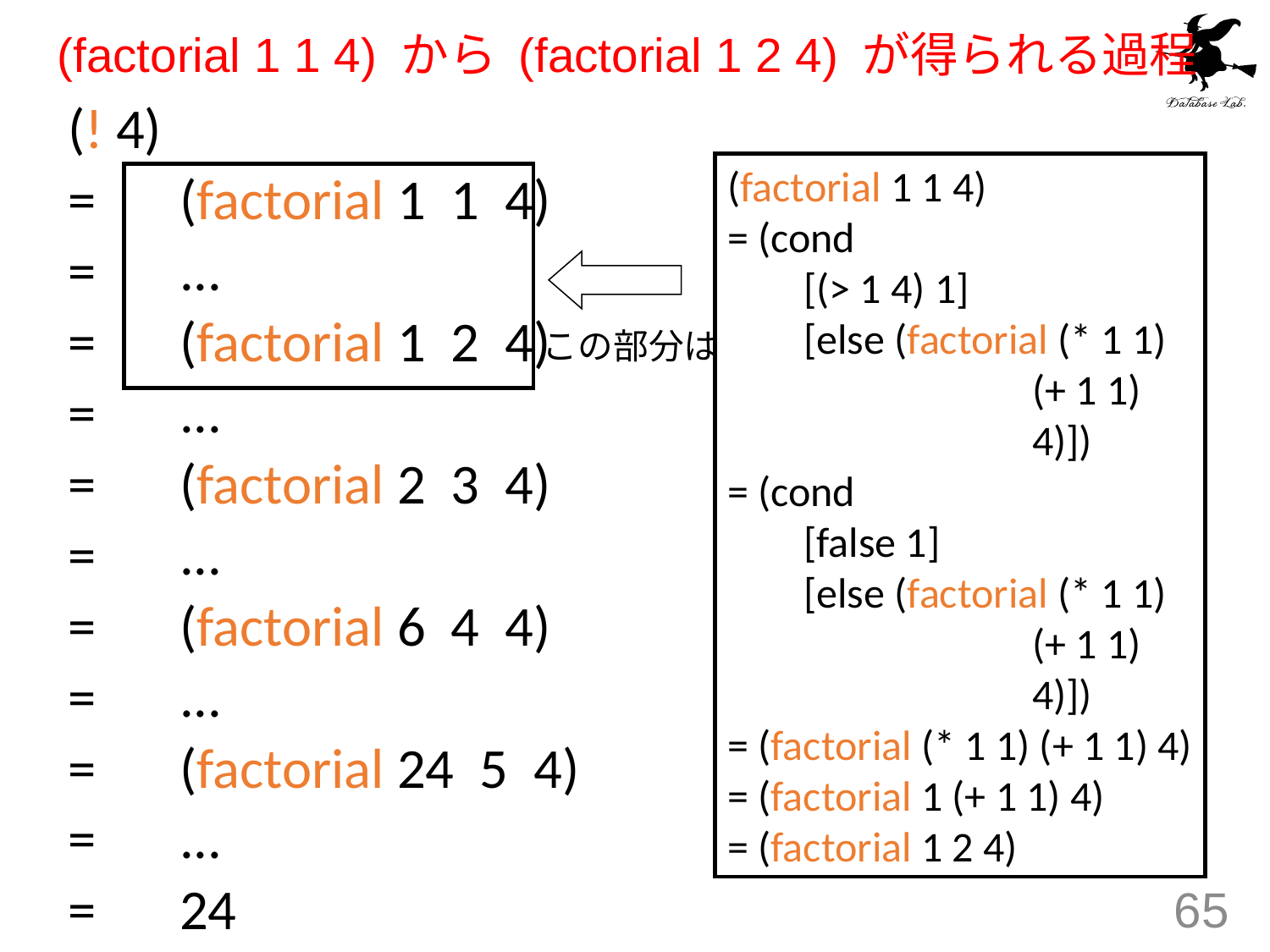

# (factorial 1 1 4) から (factorial 1 2 4) が得られる過程
(! 4)
=　(factorial 1  1  4)
=　...
=　(factorial 1  2  4)
=　...
=　(factorial 2  3  4)
=　...
=　(factorial 6  4  4)
=　...
=　(factorial 24  5  4)
=　...
=　24
(factorial 1 1 4)
= (cond
        [(> 1 4) 1]
        [else (factorial (* 1 1)
                                (+ 1 1)
                                4)])
= (cond
        [false 1]
        [else (factorial (* 1 1)
                                (+ 1 1)
                                4)])
= (factorial (* 1 1) (+ 1 1) 4)
= (factorial 1 (+ 1 1) 4)
= (factorial 1 2 4)

この部分は
65